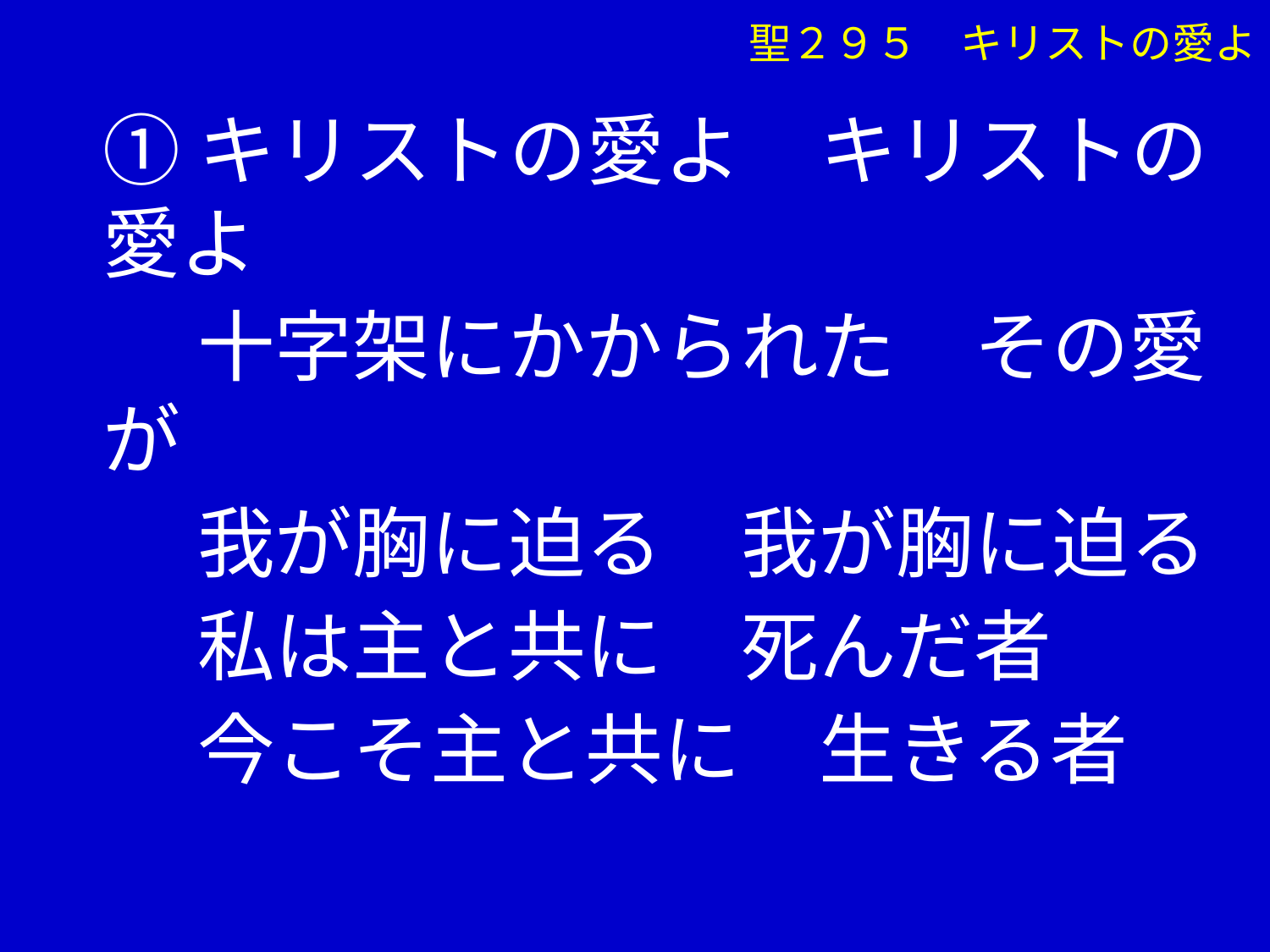

①キリストの愛よ　キリストの愛よ
　 十字架にかかられた　その愛が
　 我が胸に迫る　我が胸に迫る
　 私は主と共に　死んだ者
　 今こそ主と共に　生きる者
聖２９５　キリストの愛よ